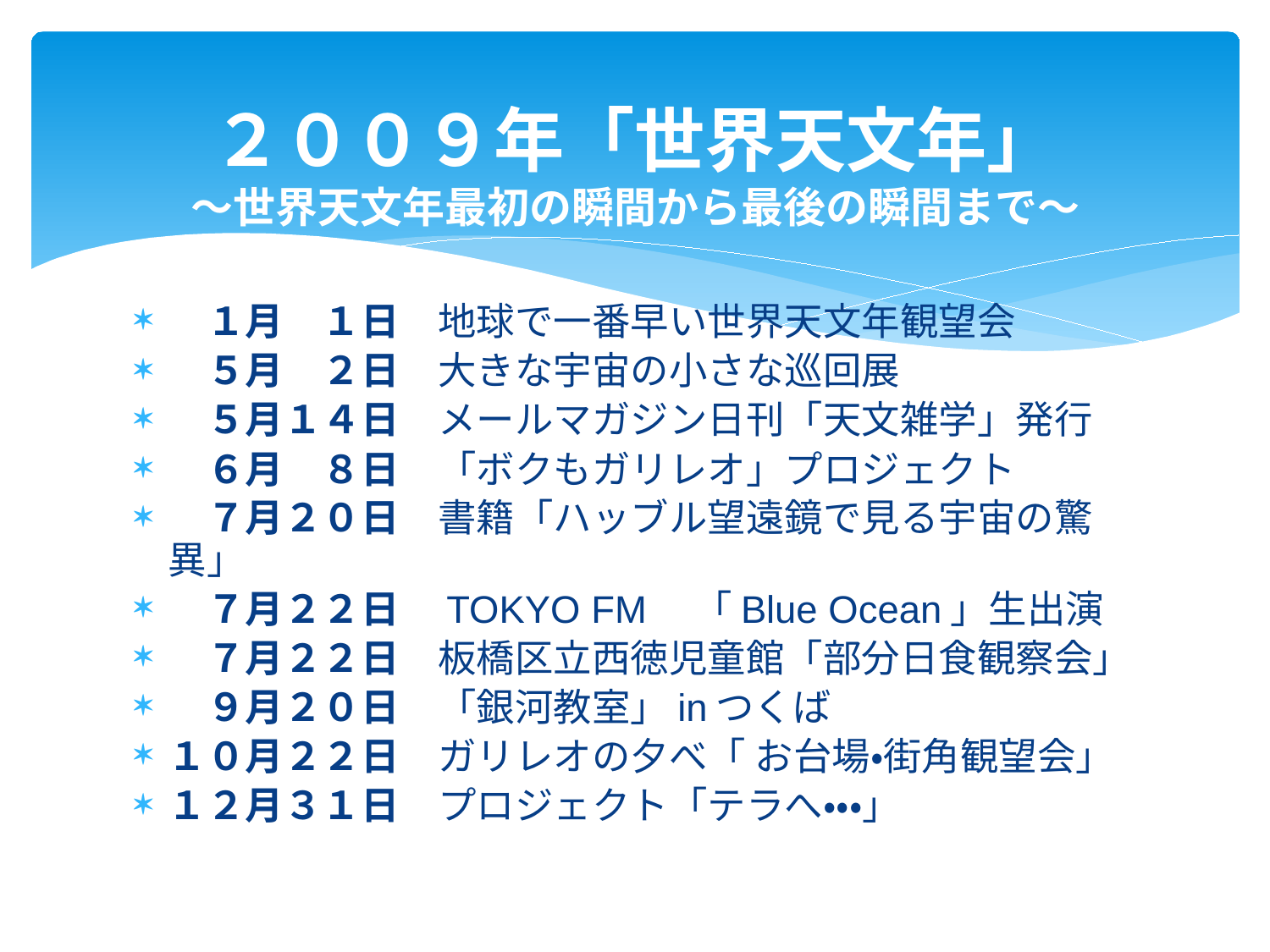

# ２００９年「世界天文年」 ～世界天文年最初の瞬間から最後の瞬間まで～
　１月　１日　地球で一番早い世界天文年観望会
　５月　２日　大きな宇宙の小さな巡回展
　５月１４日　メールマガジン日刊「天文雑学」発行
　６月　８日　「ボクもガリレオ」プロジェクト
　７月２０日　書籍「ハッブル望遠鏡で見る宇宙の驚異」
　７月２２日　TOKYO FM　「Blue Ocean」生出演
　７月２２日　板橋区立西徳児童館「部分日食観察会」
　９月２０日　「銀河教室」inつくば
１０月２２日　ガリレオの夕べ「 お台場・街角観望会」
１２月３１日　プロジェクト「テラへ・・・」